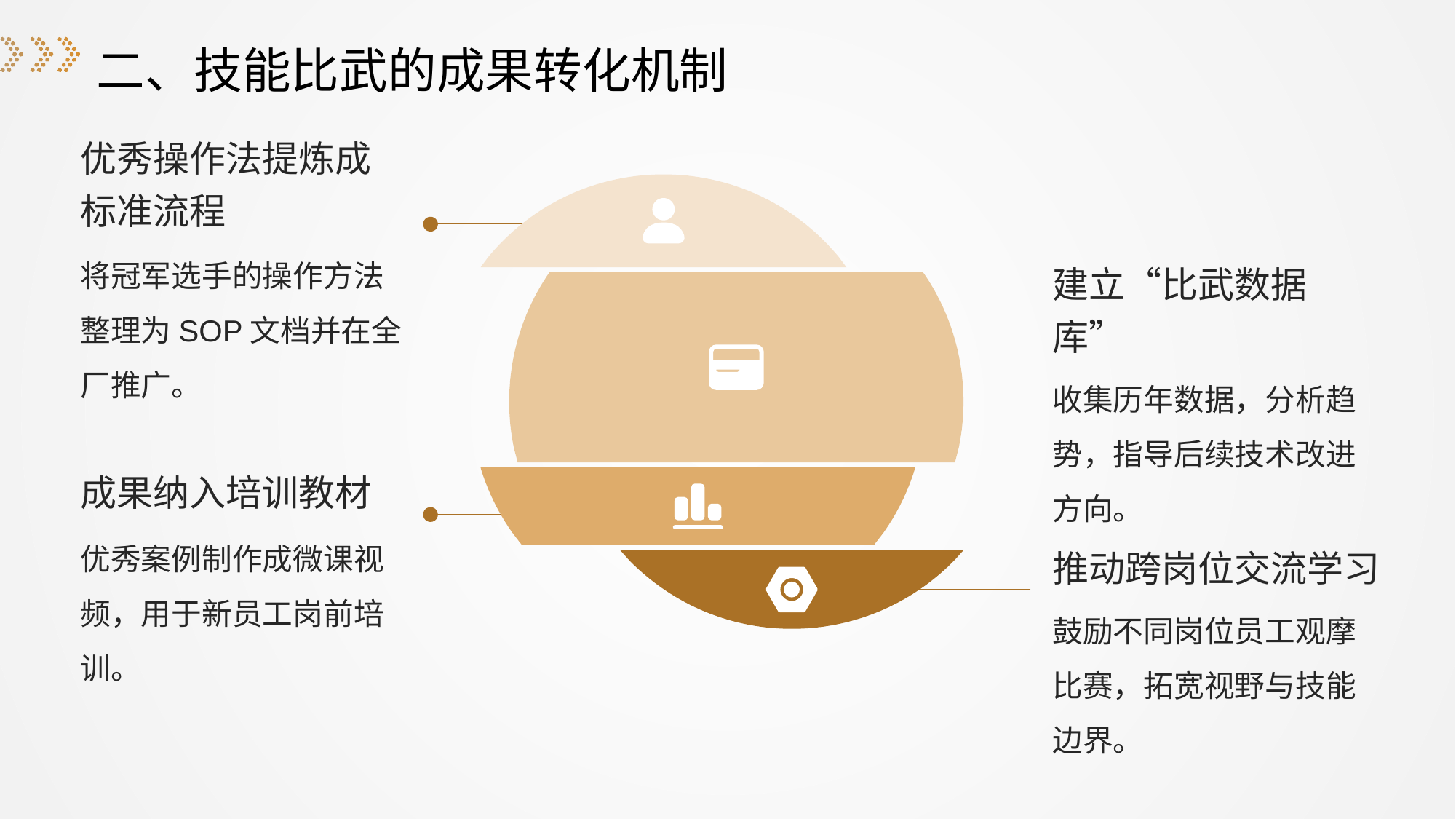

二、技能比武的成果转化机制

优秀操作法提炼成标准流程

将冠军选手的操作方法整理为SOP文档并在全厂推广。

建立“比武数据库”

收集历年数据，分析趋势，指导后续技术改进方向。
成果纳入培训教材

优秀案例制作成微课视频，用于新员工岗前培训。
推动跨岗位交流学习

鼓励不同岗位员工观摩比赛，拓宽视野与技能边界。